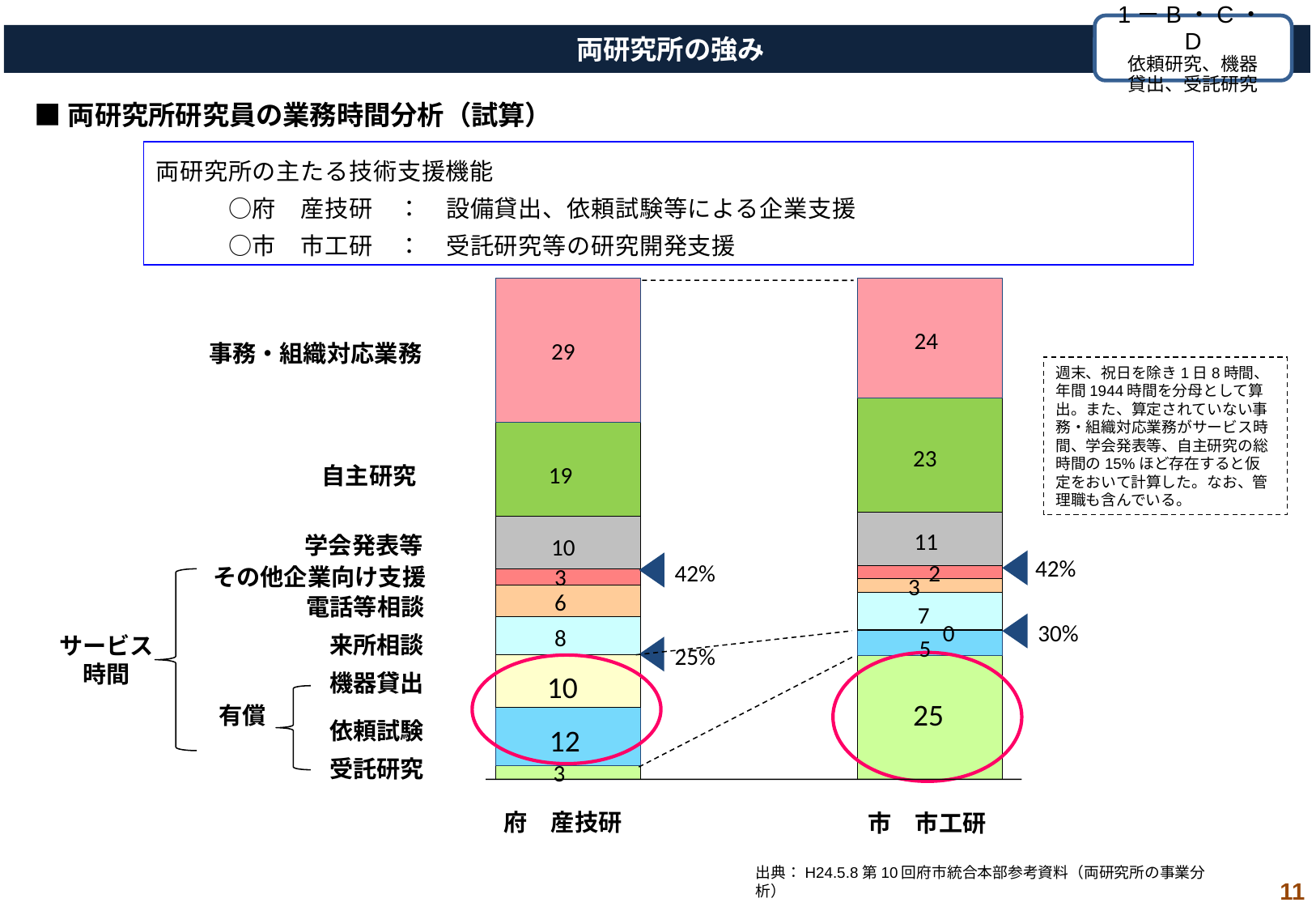

1－B・C・D
依頼研究、機器
貸出、受託研究
　両研究所の強み
■両研究所研究員の業務時間分析（試算）
両研究所の主たる技術支援機能
　　　○府　産技研　：　設備貸出、依頼試験等による企業支援
　　　○市　市工研　：　受託研究等の研究開発支援

### Chart

| Category | 受託研究 | 依頼試験 | 設備開放 | 来所相談 | 電話等相談 | その他企業向け支援 | 学会発表等 | 自主研究 | 事務･組織対応業務 |
|---|---|---|---|---|---|---|---|---|---|
| 産技研 | 2.5872574439611906 | 11.629020749414494 | 10.43827367012378 | 7.667346938775504 | 6.2922382067581095 | 3.1515557042489126 | 10.43894279023084 | 18.756105720976915 | 28.680610398126447 |
| 市工研 | 24.7 | 4.9 | 0.2 | 7.4 | 2.8 | 2.6 | 10.7 | 22.7 | 24.0 |
24
29
事務・組織対応業務
週末、祝日を除き1日8時間、年間1944時間を分母として算出。また、算定されていない事務・組織対応業務がサービス時間、学会発表等、自主研究の総時間の15%ほど存在すると仮定をおいて計算した。なお、管理職も含んでいる。
23
19
自主研究
11
学会発表等
10
42%
42%
2
3
その他企業向け支援

3

6
電話等相談
7
30%
0
8

来所相談
サービス
時間
5

25%

10
機器貸出

25
有償
依頼試験
12
受託研究
3

府　産技研
市　市工研
出典：H24.5.8第10回府市統合本部参考資料（両研究所の事業分析）
11